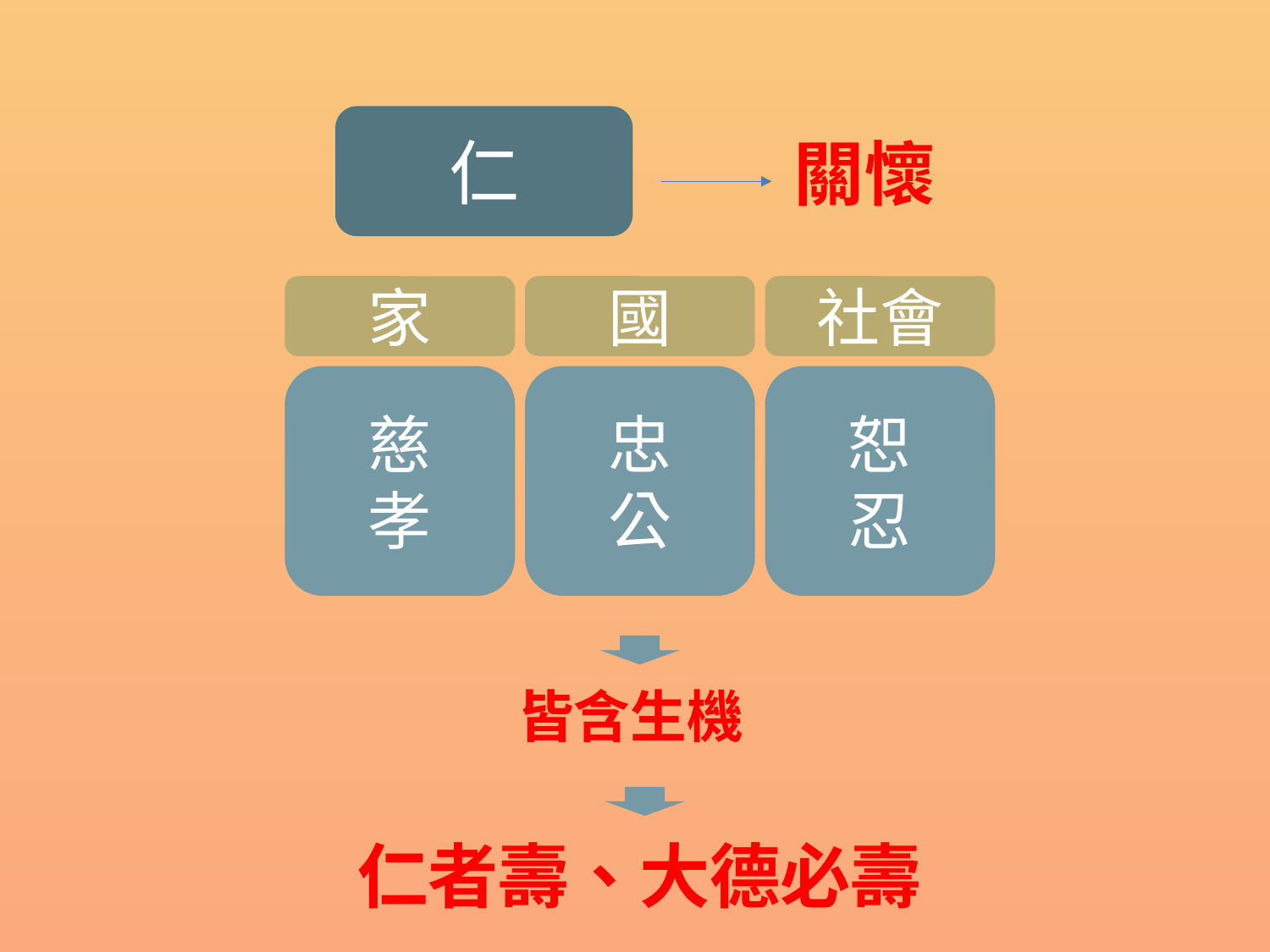

仁
關懷
家
國
社會
慈
孝
忠
公
恕
忍

皆含生機

仁者壽、大德必壽